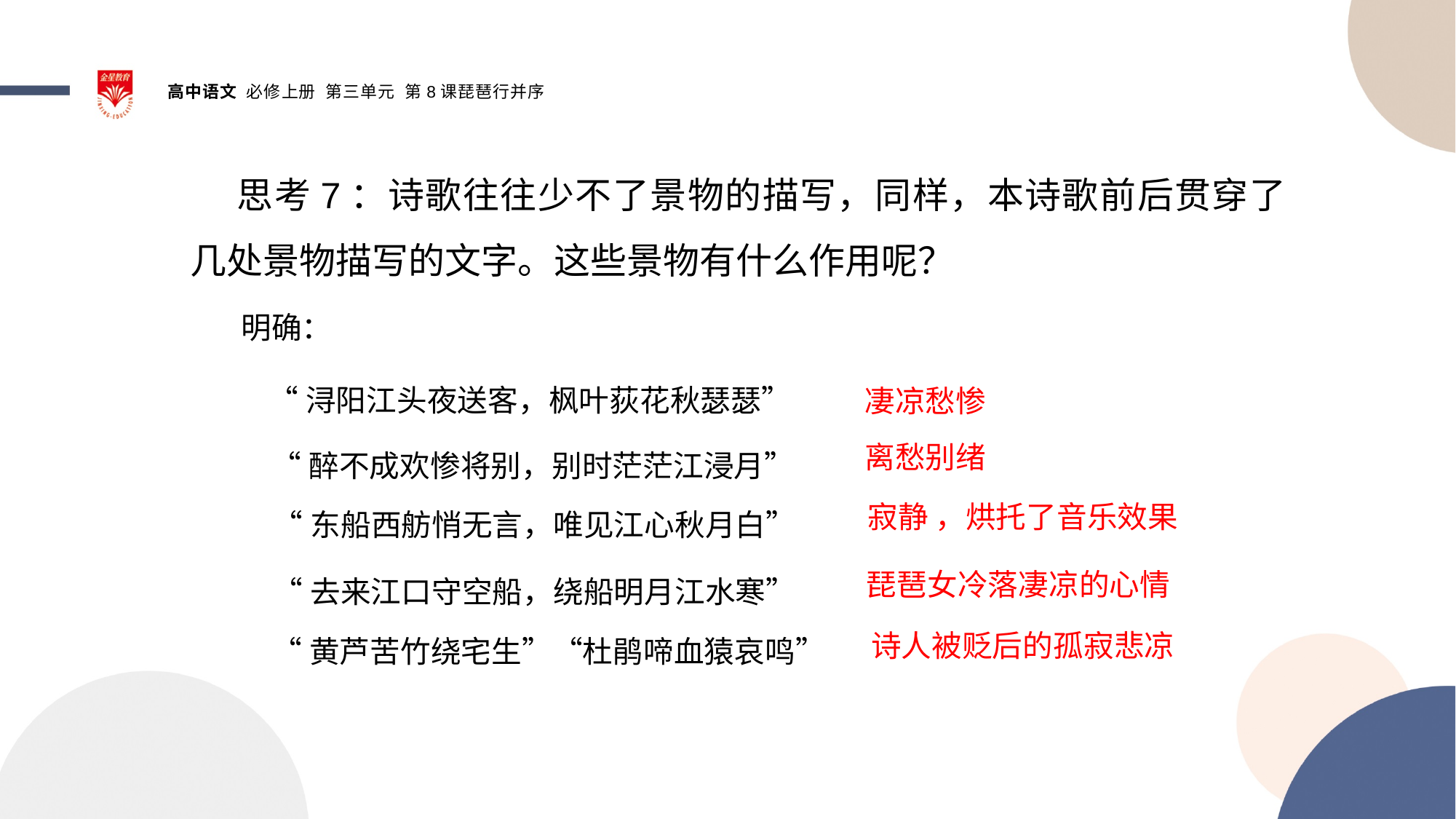

思考7：诗歌往往少不了景物的描写，同样，本诗歌前后贯穿了几处景物描写的文字。这些景物有什么作用呢？
明确：

    “浔阳江头夜送客，枫叶荻花秋瑟瑟”
凄凉愁惨
离愁别绪
“醉不成欢惨将别，别时茫茫江浸月”
寂静 ，烘托了音乐效果
“东船西舫悄无言，唯见江心秋月白”
琵琶女冷落凄凉的心情
“去来江口守空船，绕船明月江水寒”
诗人被贬后的孤寂悲凉
“黄芦苦竹绕宅生”“杜鹃啼血猿哀鸣”